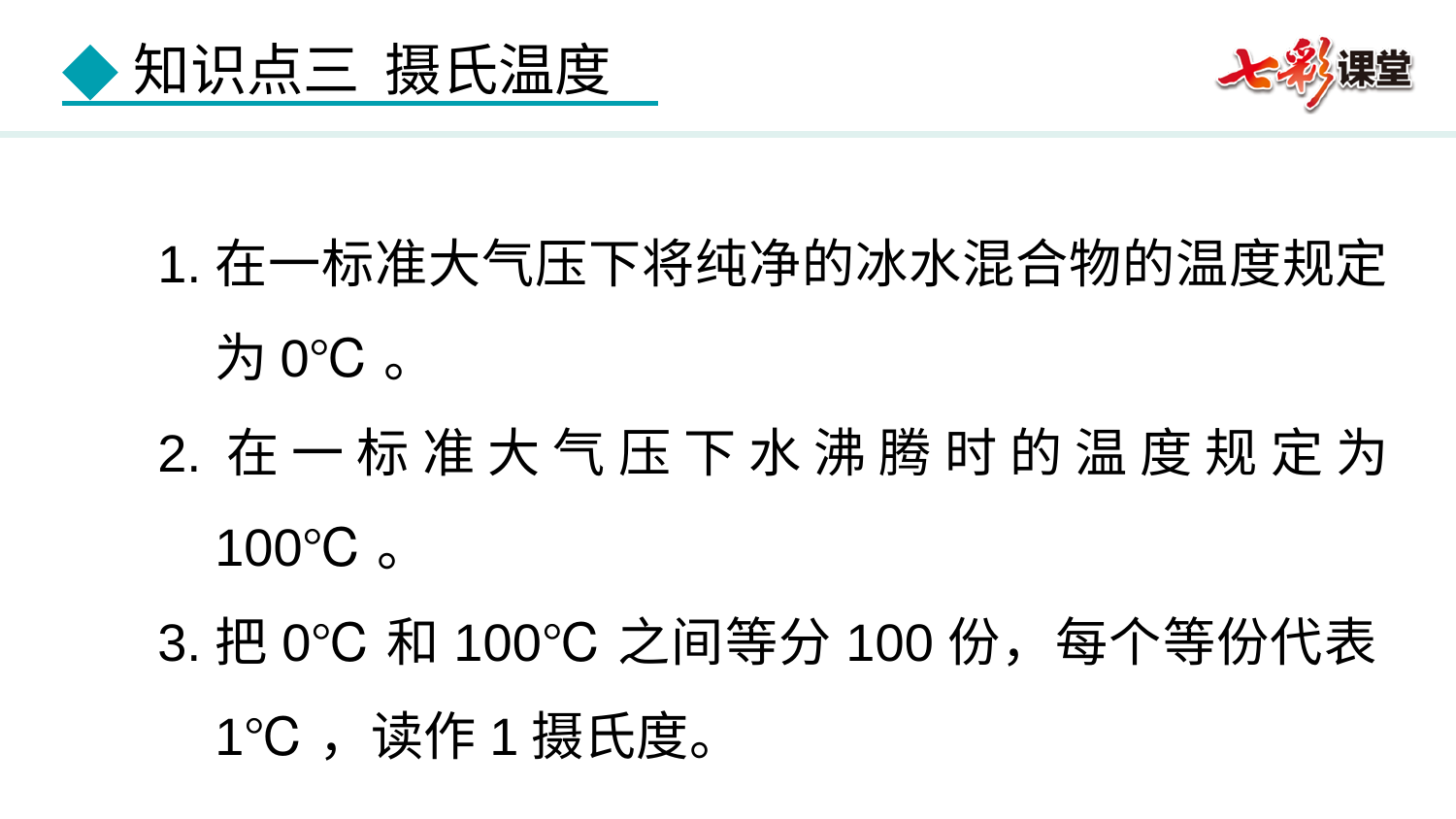

1.在一标准大气压下将纯净的冰水混合物的温度规定为0℃。
2.在一标准大气压下水沸腾时的温度规定为 100℃。
3.把0℃和100℃之间等分100份，每个等份代表1℃，读作1摄氏度。